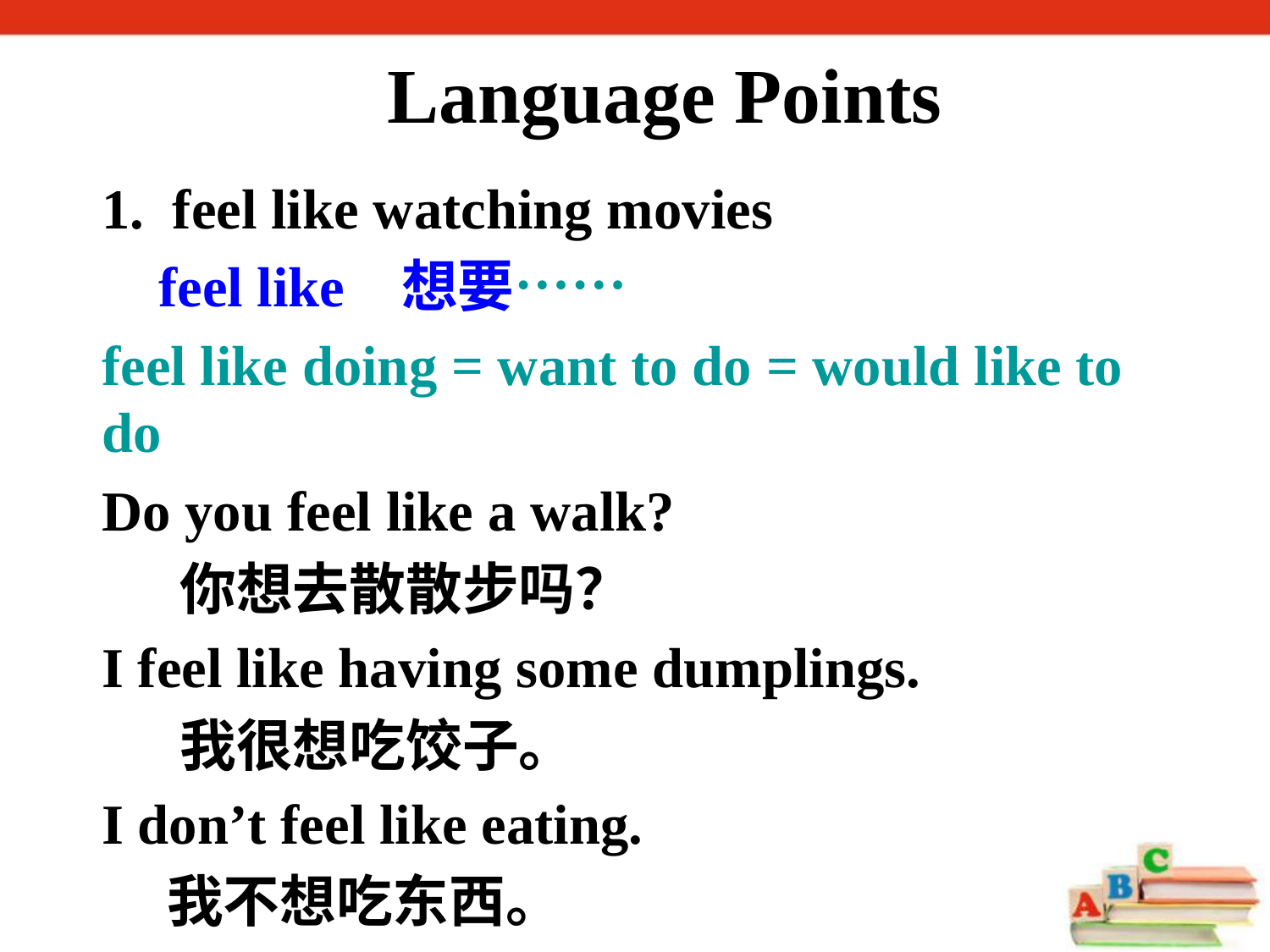

Language Points
1.  feel like watching movies
    feel like   想要……
feel like doing = want to do = would like to do
Do you feel like a walk?
     你想去散散步吗？
I feel like having some dumplings.
     我很想吃饺子。
I don’t feel like eating.
    我不想吃东西。